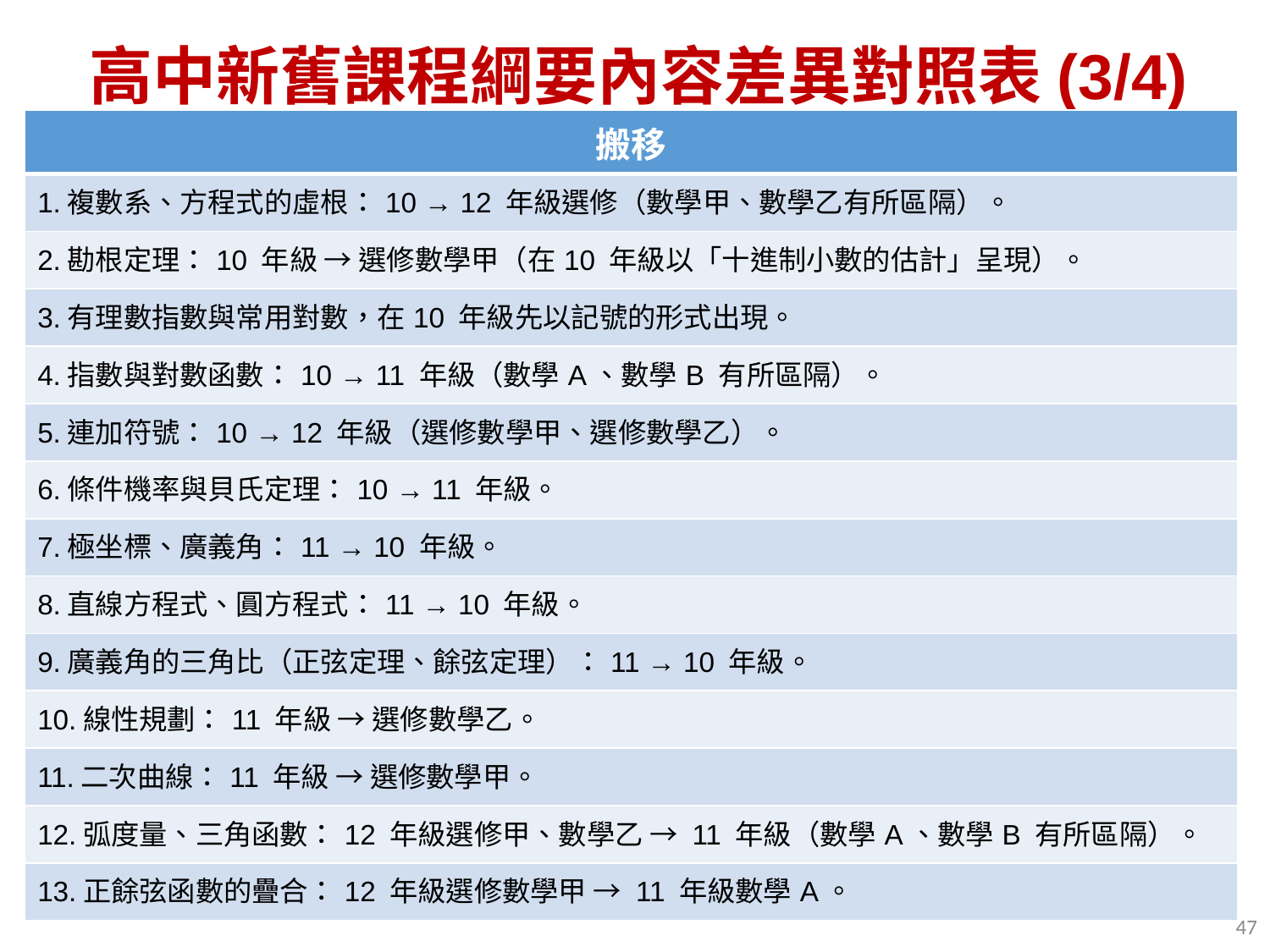

# 高中新舊課程綱要內容差異對照表(3/4)
| 搬移 |
| --- |
| 1.複數系、方程式的虛根：10 → 12 年級選修（數學甲、數學乙有所區隔）。 |
| 2.勘根定理：10 年級 → 選修數學甲（在10 年級以「十進制小數的估計」呈現）。 |
| 3.有理數指數與常用對數，在10 年級先以記號的形式出現。 |
| 4.指數與對數函數：10 → 11 年級（數學A、數學B 有所區隔）。 |
| 5.連加符號：10 → 12 年級（選修數學甲、選修數學乙）。 |
| 6.條件機率與貝氏定理：10 → 11 年級。 |
| 7.極坐標、廣義角：11 → 10 年級。 |
| 8.直線方程式、圓方程式：11 → 10 年級。 |
| 9.廣義角的三角比（正弦定理、餘弦定理）：11 → 10 年級。 |
| 10.線性規劃：11 年級 → 選修數學乙。 |
| 11.二次曲線：11 年級 → 選修數學甲。 |
| 12.弧度量、三角函數：12 年級選修甲、數學乙 → 11 年級（數學A、數學B 有所區隔）。 |
| 13.正餘弦函數的疊合：12 年級選修數學甲 → 11 年級數學A。 |
47
47